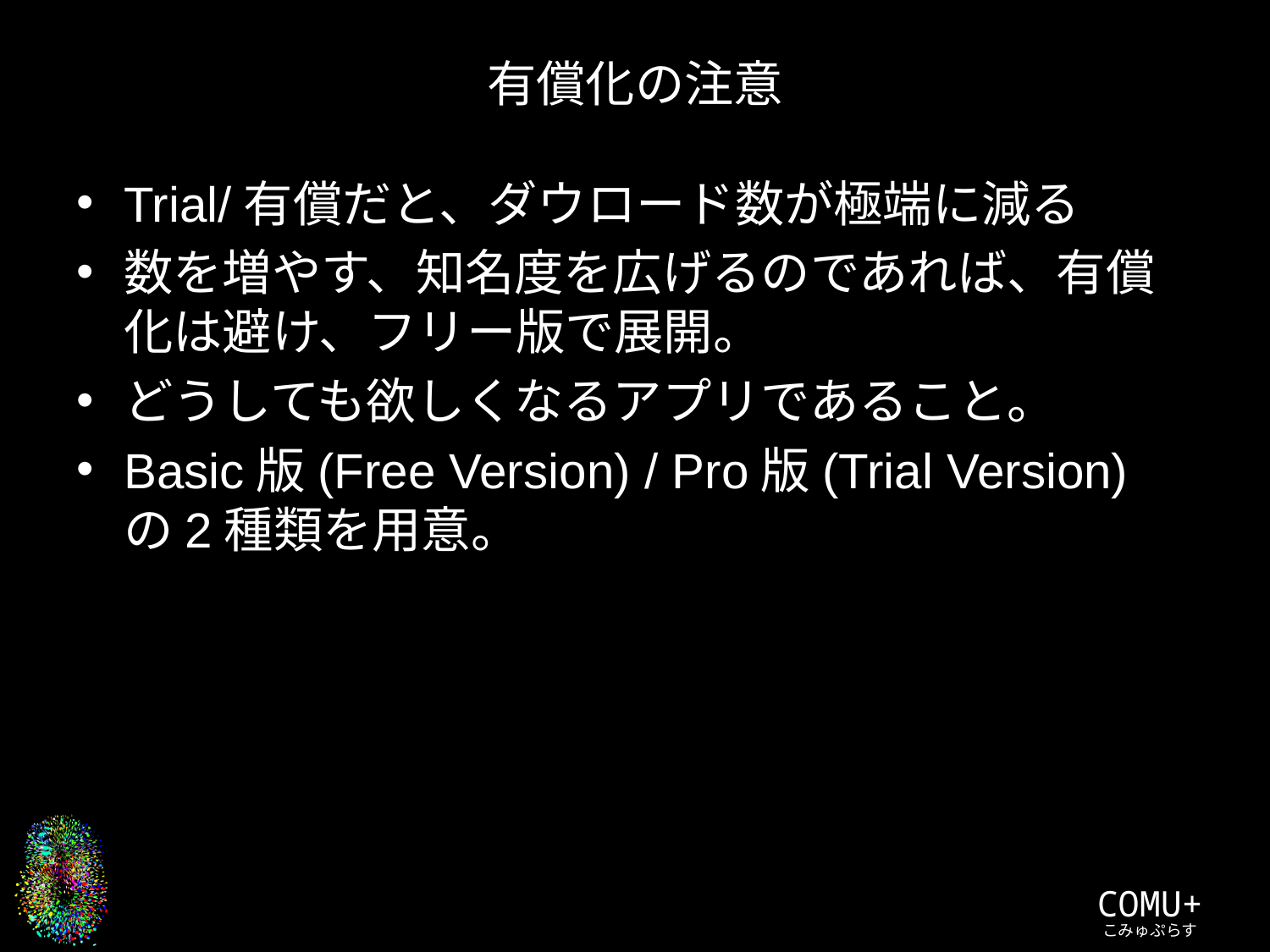

# 有償化の注意
Trial/有償だと、ダウロード数が極端に減る
数を増やす、知名度を広げるのであれば、有償化は避け、フリー版で展開。
どうしても欲しくなるアプリであること。
Basic版(Free Version) / Pro版(Trial Version) の2種類を用意。